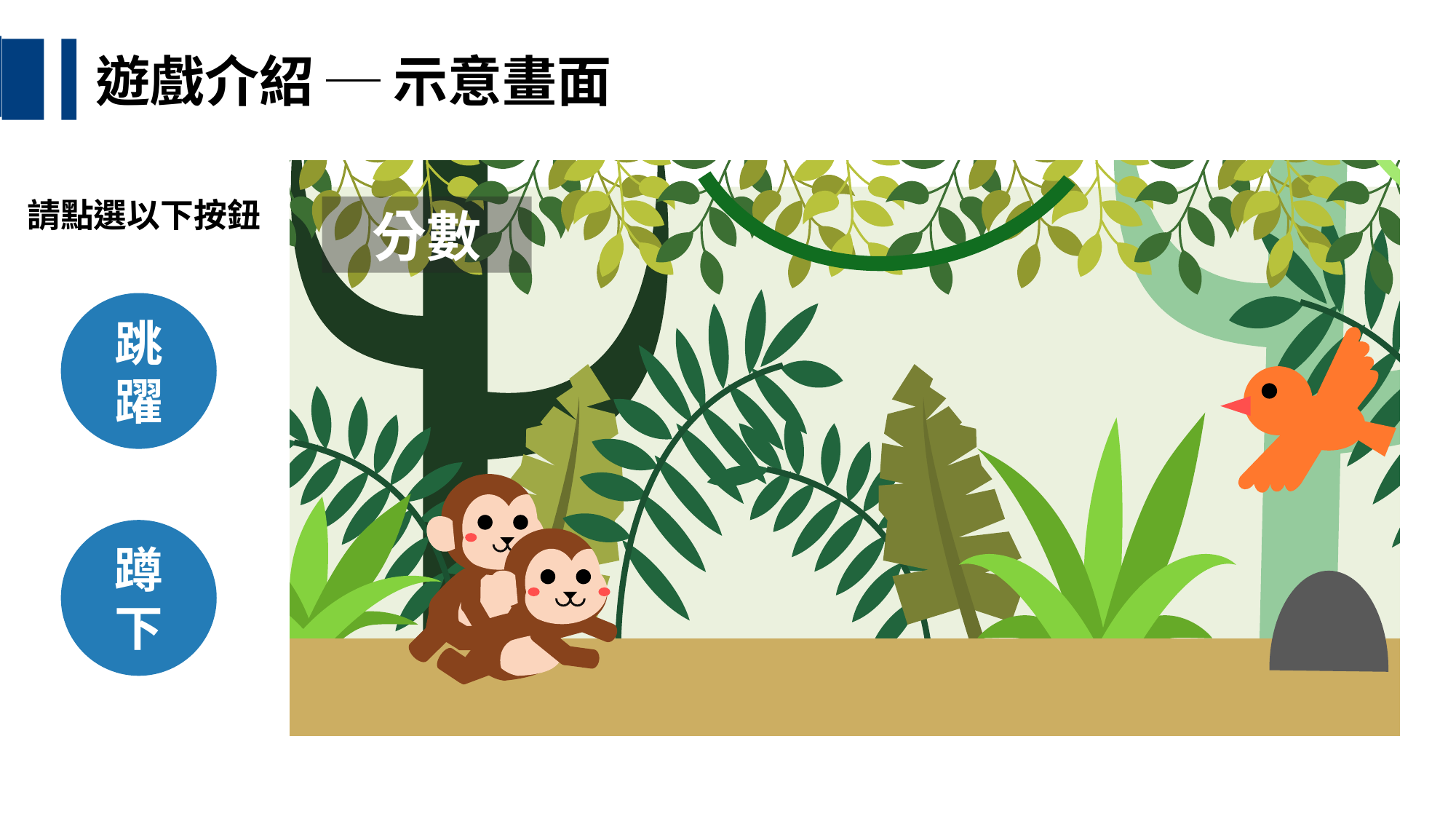

遊戲介紹 ─ 示意畫面
分數
請點選以下按鈕
跳躍

蹲下